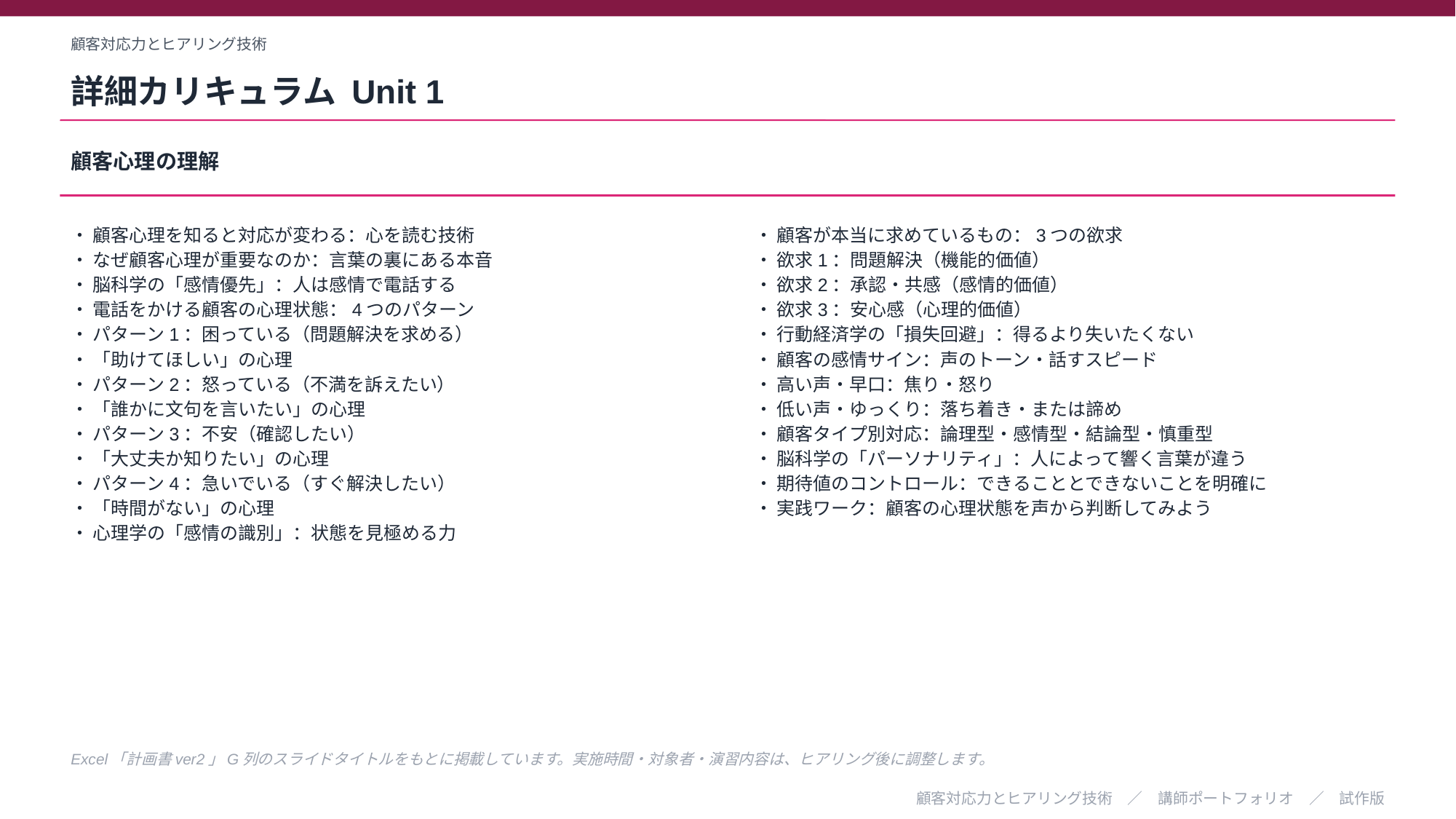

顧客対応力とヒアリング技術
詳細カリキュラム Unit 1

顧客心理の理解

・ 顧客心理を知ると対応が変わる：心を読む技術
・ なぜ顧客心理が重要なのか：言葉の裏にある本音
・ 脳科学の「感情優先」：人は感情で電話する
・ 電話をかける顧客の心理状態：4つのパターン
・ パターン1：困っている（問題解決を求める）
・ 「助けてほしい」の心理
・ パターン2：怒っている（不満を訴えたい）
・ 「誰かに文句を言いたい」の心理
・ パターン3：不安（確認したい）
・ 「大丈夫か知りたい」の心理
・ パターン4：急いでいる（すぐ解決したい）
・ 「時間がない」の心理
・ 心理学の「感情の識別」：状態を見極める力
・ 顧客が本当に求めているもの：3つの欲求
・ 欲求1：問題解決（機能的価値）
・ 欲求2：承認・共感（感情的価値）
・ 欲求3：安心感（心理的価値）
・ 行動経済学の「損失回避」：得るより失いたくない
・ 顧客の感情サイン：声のトーン・話すスピード
・ 高い声・早口：焦り・怒り
・ 低い声・ゆっくり：落ち着き・または諦め
・ 顧客タイプ別対応：論理型・感情型・結論型・慎重型
・ 脳科学の「パーソナリティ」：人によって響く言葉が違う
・ 期待値のコントロール：できることとできないことを明確に
・ 実践ワーク：顧客の心理状態を声から判断してみよう
Excel「計画書ver2」G列のスライドタイトルをもとに掲載しています。実施時間・対象者・演習内容は、ヒアリング後に調整します。
顧客対応力とヒアリング技術　／　講師ポートフォリオ　／　試作版